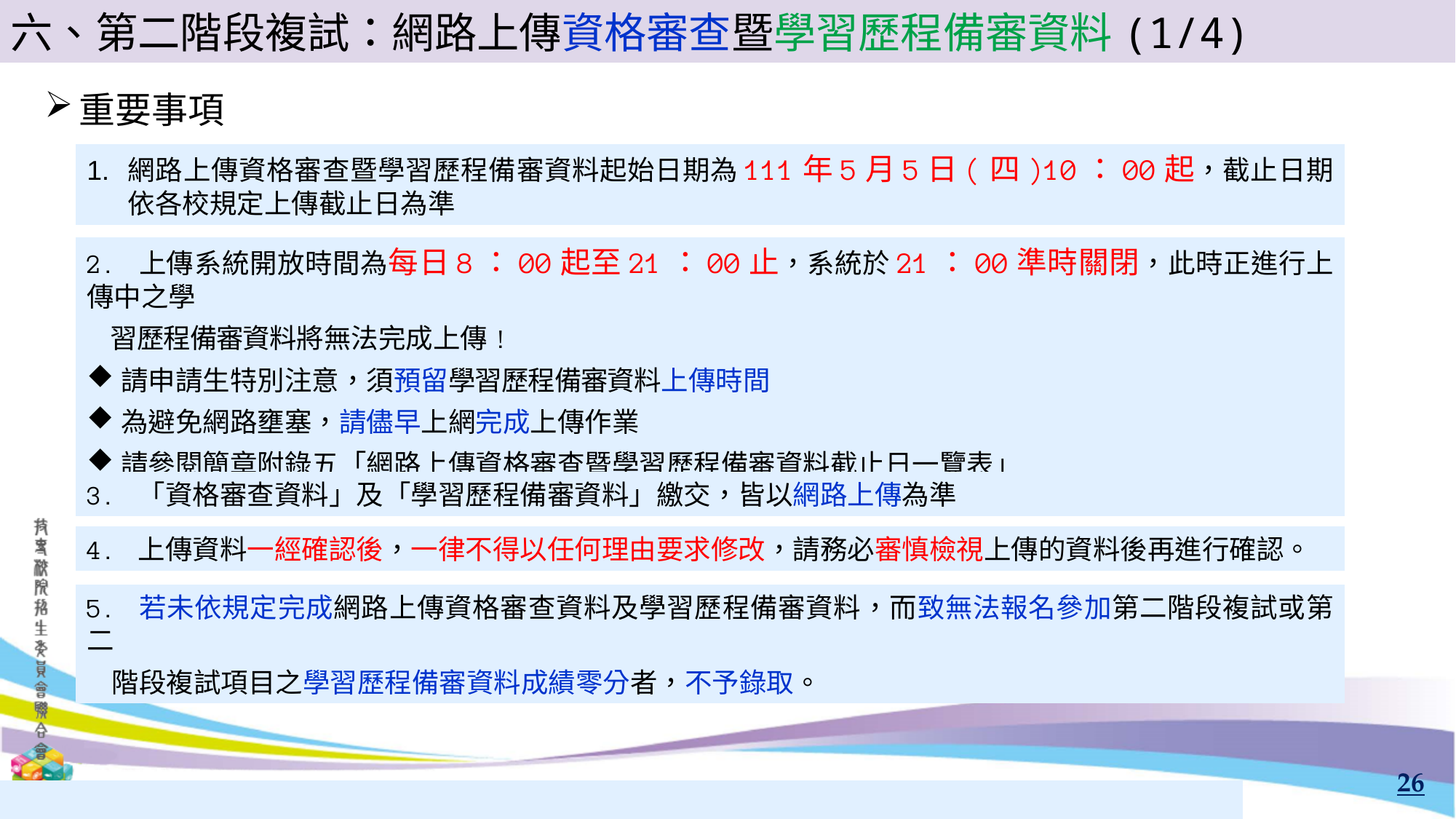

六、第二階段複試：網路上傳資格審查暨學習歷程備審資料(1/4)
重要事項
網路上傳資格審查暨學習歷程備審資料起始日期為111年5月5日(四)10：00起，截止日期依各校規定上傳截止日為準
2. 上傳系統開放時間為每日8：00起至21：00止，系統於21：00準時關閉，此時正進行上傳中之學
   習歷程備審資料將無法完成上傳!
請申請生特別注意，須預留學習歷程備審資料上傳時間
為避免網路壅塞，請儘早上網完成上傳作業
請參閱簡章附錄五「網路上傳資格審查暨學習歷程備審資料截止日一覽表」
3. 「資格審查資料」及「學習歷程備審資料」繳交，皆以網路上傳為準
4. 上傳資料一經確認後，一律不得以任何理由要求修改，請務必審慎檢視上傳的資料後再進行確認。
5. 若未依規定完成網路上傳資格審查資料及學習歷程備審資料，而致無法報名參加第二階段複試或第二
   階段複試項目之學習歷程備審資料成績零分者，不予錄取。
26